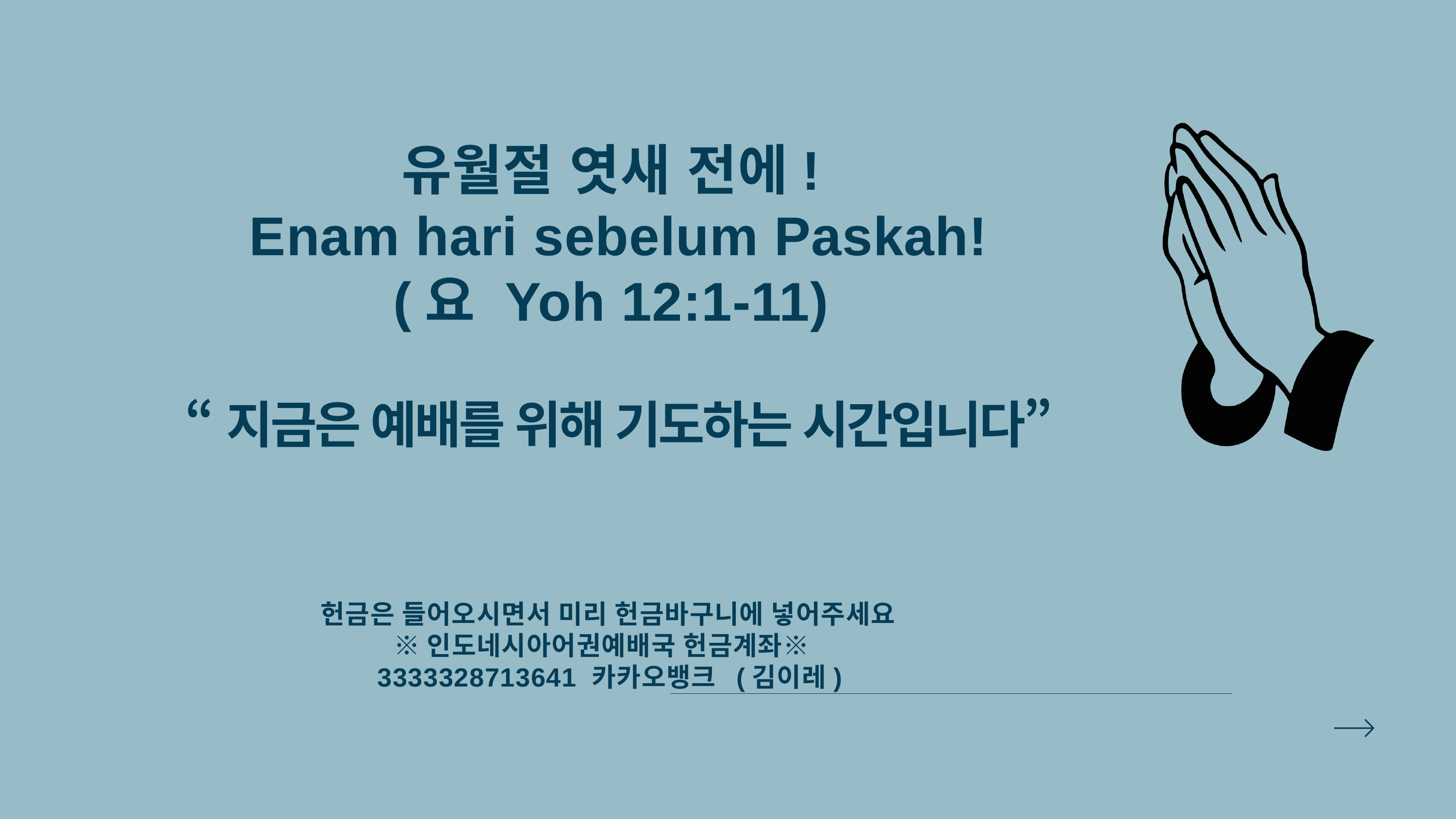

유월절 엿새 전에!
Enam hari sebelum Paskah!
(요 Yoh 12:1-11)

“지금은 예배를 위해 기도하는 시간입니다”

 헌금은 들어오시면서 미리 헌금바구니에 넣어주세요
※인도네시아어권예배국 헌금계좌※
  3333328713641 카카오뱅크  (김이레)